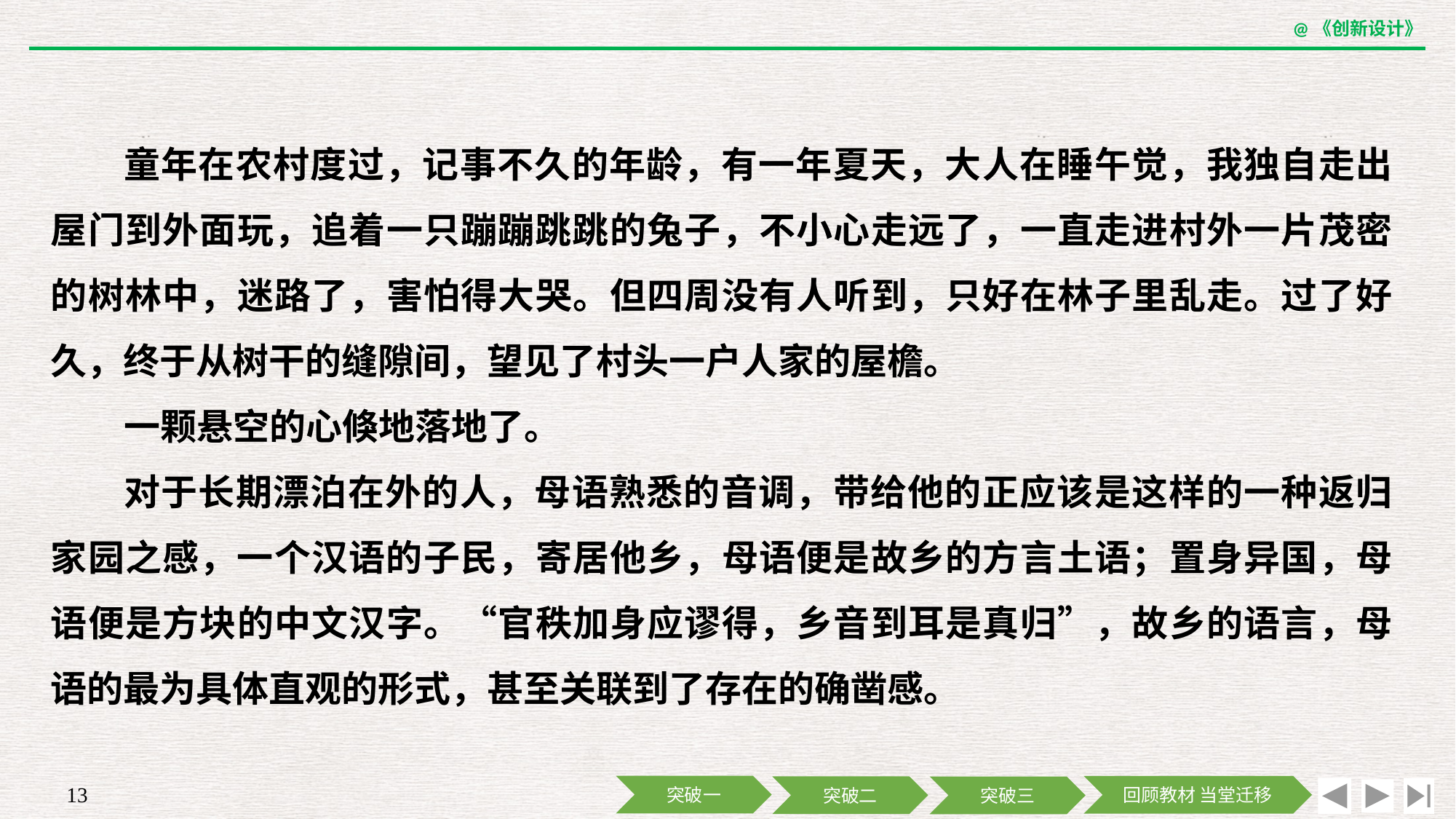

童年在农村度过，记事不久的年龄，有一年夏天，大人在睡午觉，我独自走出屋门到外面玩，追着一只蹦蹦跳跳的兔子，不小心走远了，一直走进村外一片茂密的树林中，迷路了，害怕得大哭。但四周没有人听到，只好在林子里乱走。过了好久，终于从树干的缝隙间，望见了村头一户人家的屋檐。
一颗悬空的心倏地落地了。
对于长期漂泊在外的人，母语熟悉的音调，带给他的正应该是这样的一种返归家园之感，一个汉语的子民，寄居他乡，母语便是故乡的方言土语；置身异国，母语便是方块的中文汉字。“官秩加身应谬得，乡音到耳是真归”，故乡的语言，母语的最为具体直观的形式，甚至关联到了存在的确凿感。